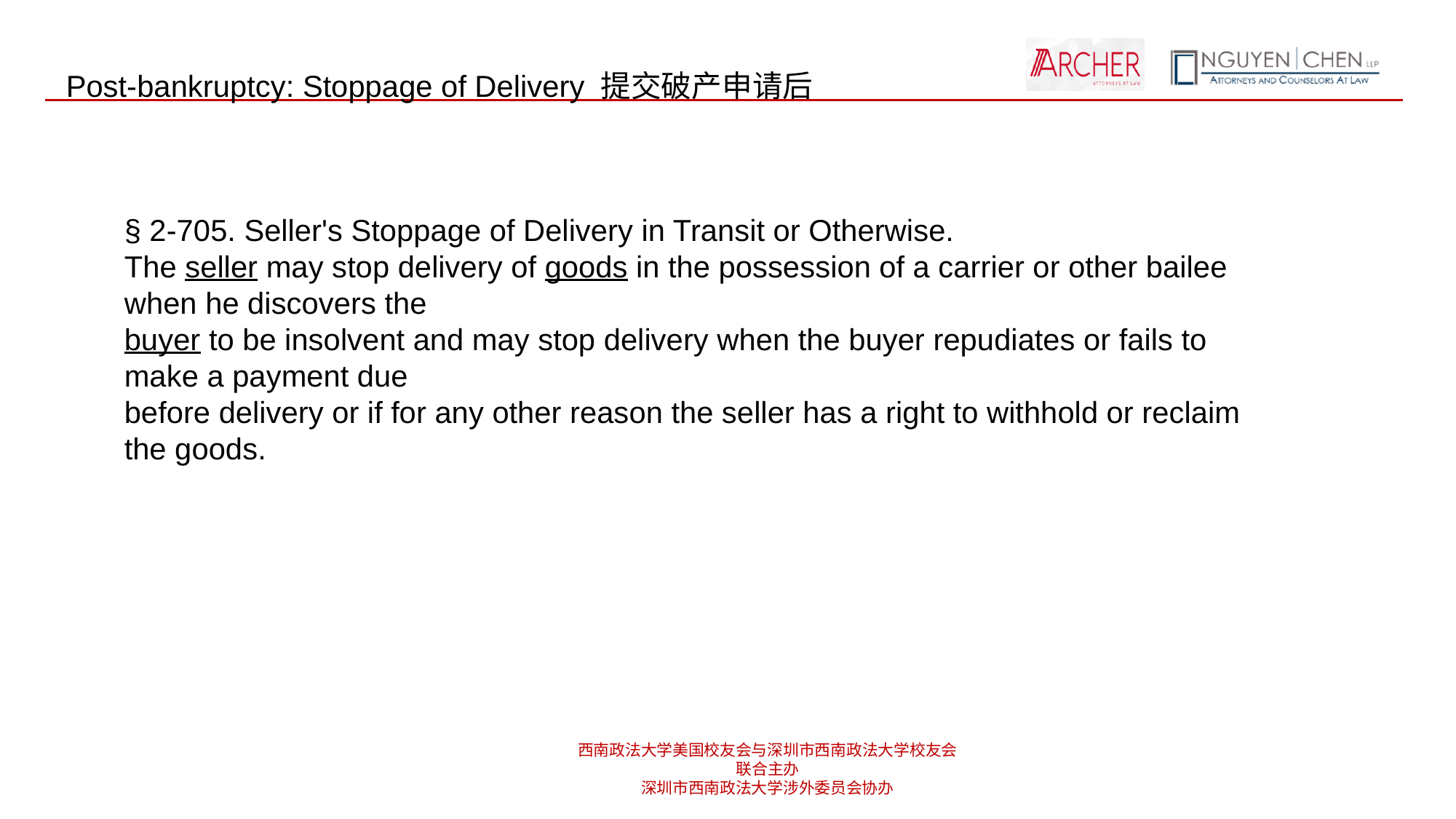

Post-bankruptcy: Stoppage of Delivery 提交破产申请后
§ 2-705. Seller's Stoppage of Delivery in Transit or Otherwise.
The seller may stop delivery of goods in the possession of a carrier or other bailee when he discovers the
buyer to be insolvent and may stop delivery when the buyer repudiates or fails to make a payment due
before delivery or if for any other reason the seller has a right to withhold or reclaim the goods.